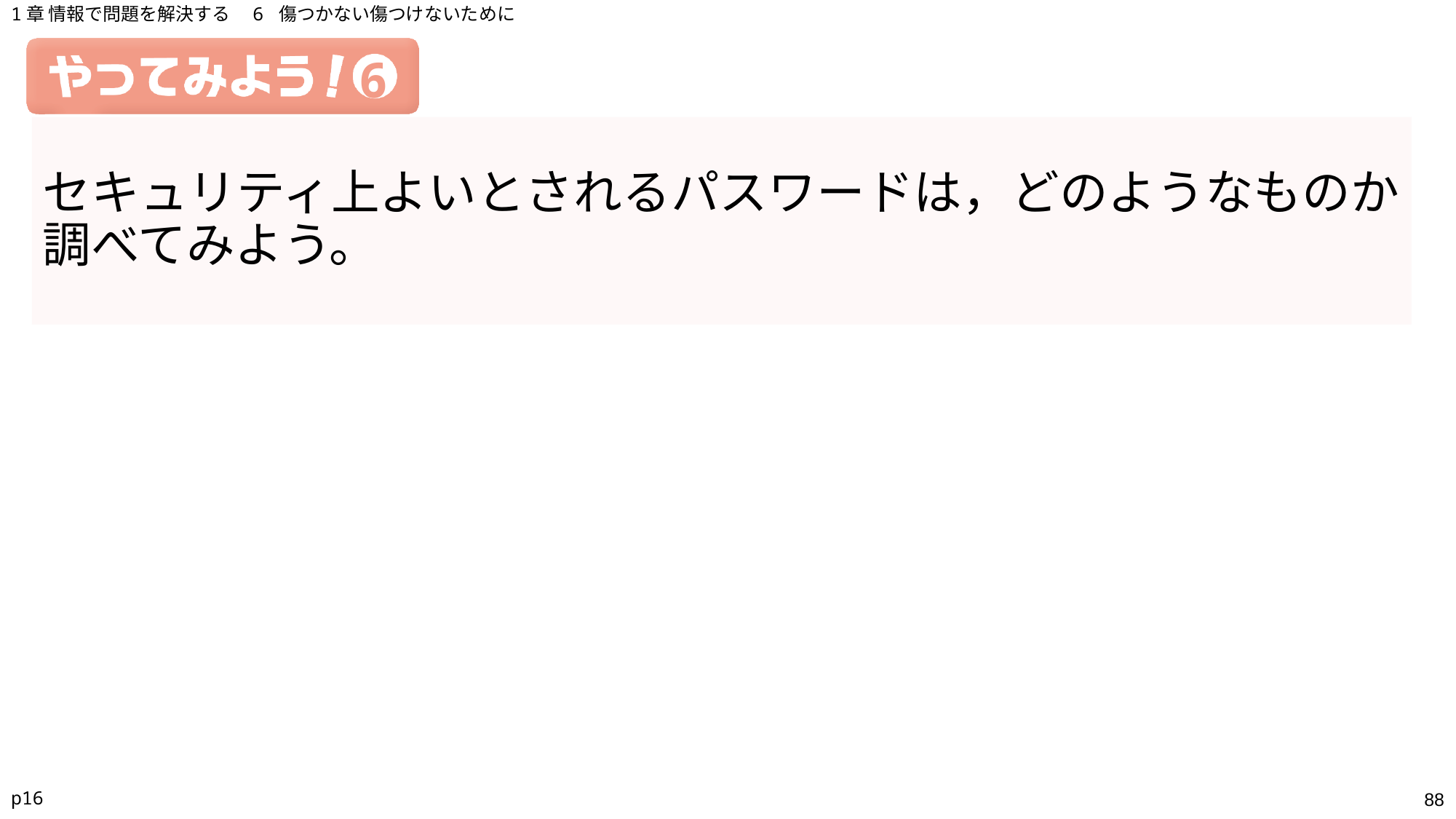

1章 情報で問題を解決する　6 傷つかない傷つけないために

# 6
セキュリティ上よいとされるパスワードは，どのようなものか調べてみよう。
p16
88